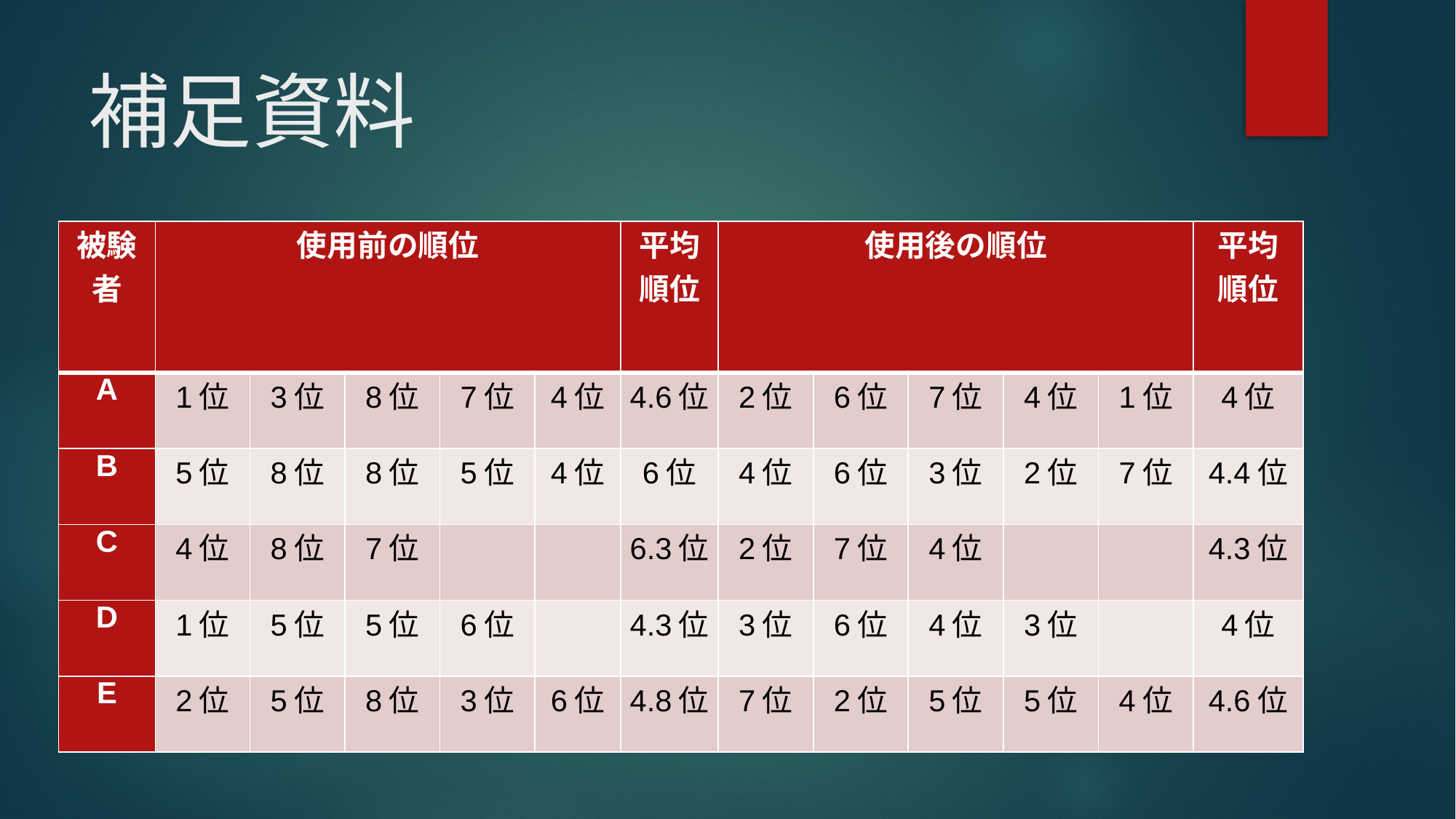

# 補足資料
| 被験者 | 使用前の順位 |  |  |  |  | 平均順位 | 使用後の順位 |  |  |  |  | 平均 順位 |
| --- | --- | --- | --- | --- | --- | --- | --- | --- | --- | --- | --- | --- |
| A | 1位 | 3位 | 8位 | 7位 | 4位 | 4.6位 | 2位 | 6位 | 7位 | 4位 | 1位 | 4位 |
| B | 5位 | 8位 | 8位 | 5位 | 4位 | 6位 | 4位 | 6位 | 3位 | 2位 | 7位 | 4.4位 |
| C | 4位 | 8位 | 7位 |  |  | 6.3位 | 2位 | 7位 | 4位 |  |  | 4.3位 |
| D | 1位 | 5位 | 5位 | 6位 |  | 4.3位 | 3位 | 6位 | 4位 | 3位 |  | 4位 |
| E | 2位 | 5位 | 8位 | 3位 | 6位 | 4.8位 | 7位 | 2位 | 5位 | 5位 | 4位 | 4.6位 |